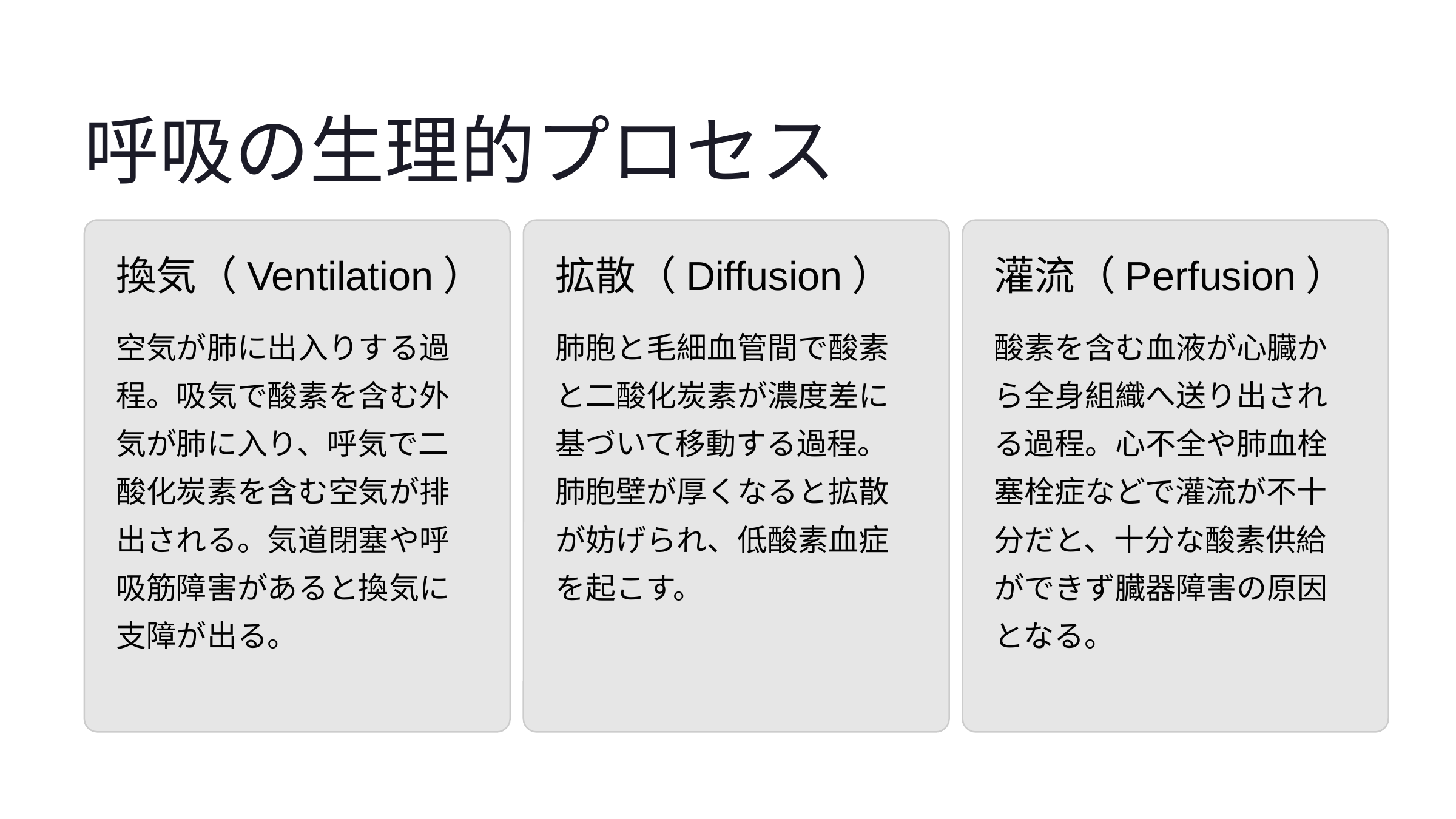

呼吸の生理的プロセス

換気（Ventilation）
拡散（Diffusion）
灌流（Perfusion）
空気が肺に出入りする過程。吸気で酸素を含む外気が肺に入り、呼気で二酸化炭素を含む空気が排出される。気道閉塞や呼吸筋障害があると換気に支障が出る。
肺胞と毛細血管間で酸素と二酸化炭素が濃度差に基づいて移動する過程。肺胞壁が厚くなると拡散が妨げられ、低酸素血症を起こす。
酸素を含む血液が心臓から全身組織へ送り出される過程。心不全や肺血栓塞栓症などで灌流が不十分だと、十分な酸素供給ができず臓器障害の原因となる。